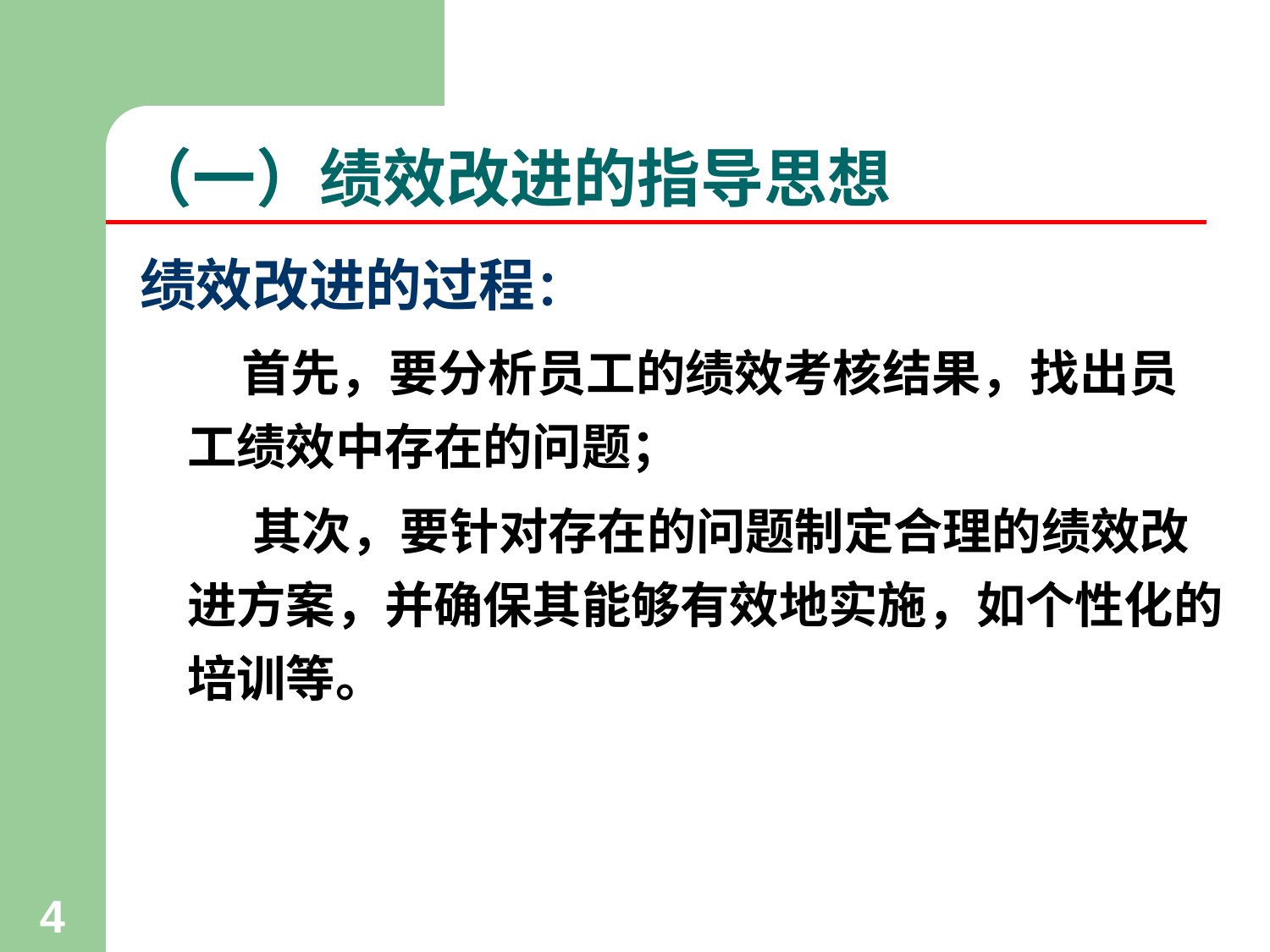

（一）绩效改进的指导思想
绩效改进的过程：
        首先，要分析员工的绩效考核结果，找出员工绩效中存在的问题；
         其次，要针对存在的问题制定合理的绩效改进方案，并确保其能够有效地实施，如个性化的培训等。
# 4